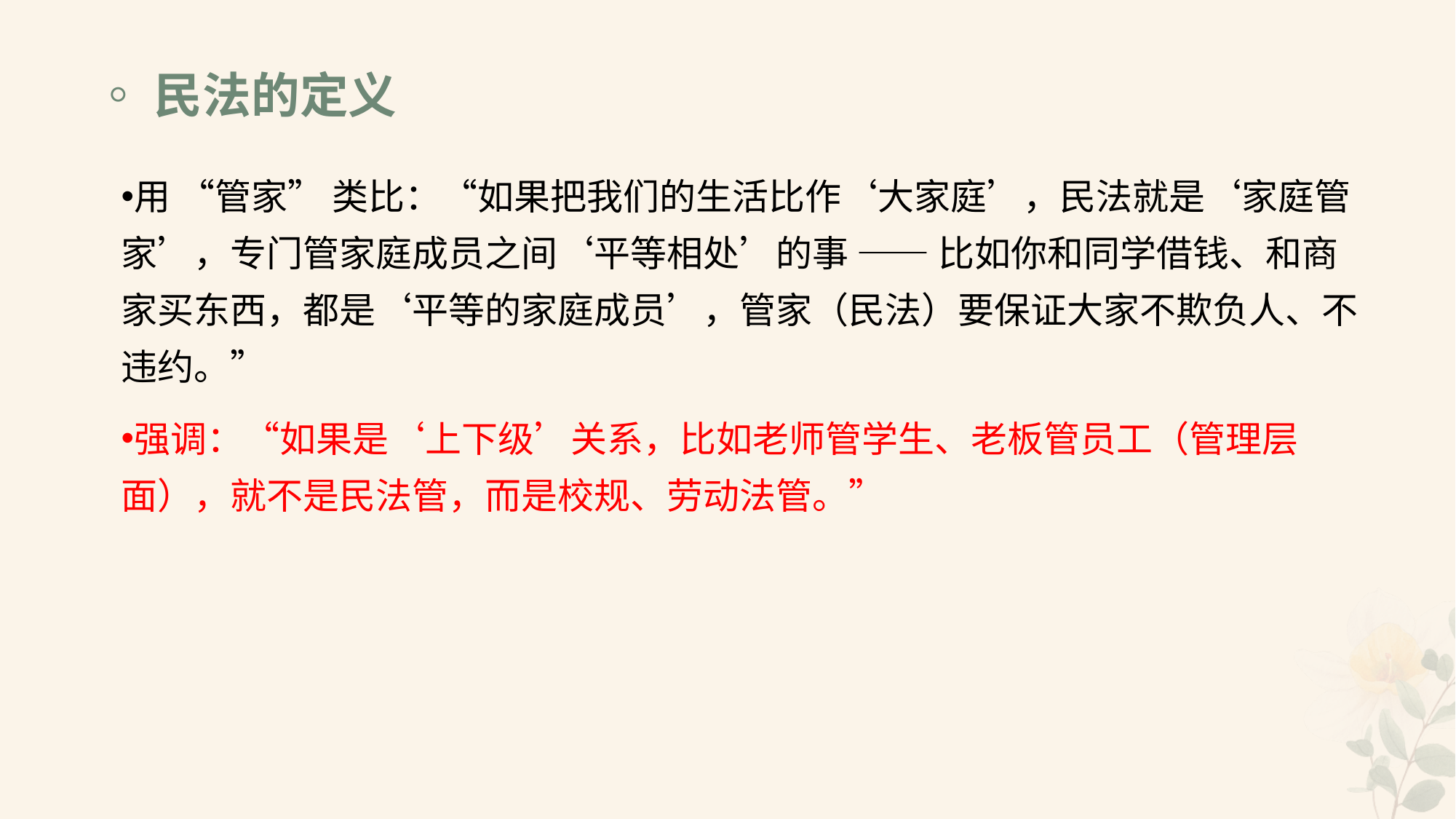

# ◦民法的定义
用 “管家” 类比：“如果把我们的生活比作‘大家庭’，民法就是‘家庭管家’，专门管家庭成员之间‘平等相处’的事 —— 比如你和同学借钱、和商家买东西，都是‘平等的家庭成员’，管家（民法）要保证大家不欺负人、不违约。”
强调：“如果是‘上下级’关系，比如老师管学生、老板管员工（管理层面），就不是民法管，而是校规、劳动法管。”